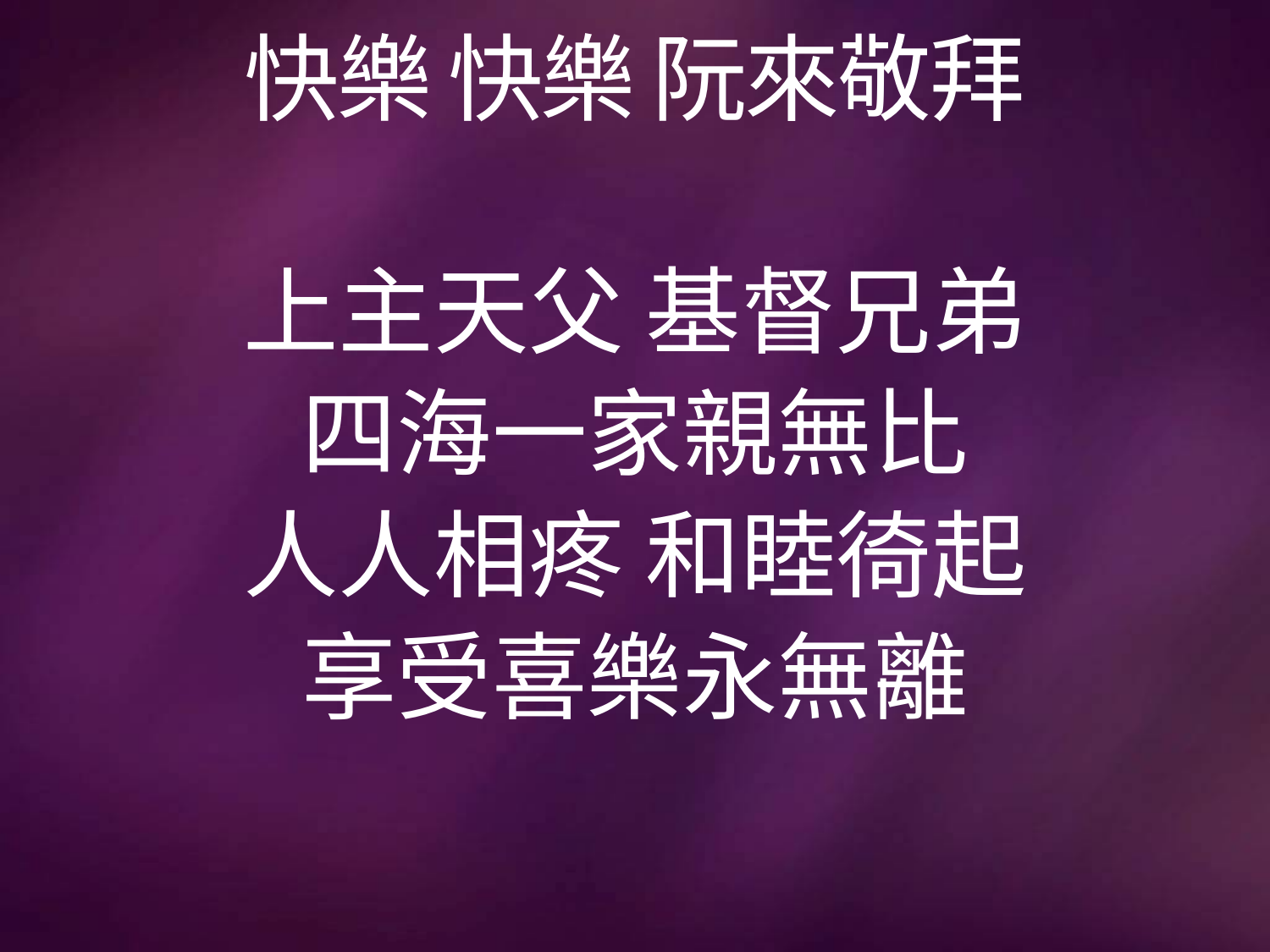

# 快樂 快樂 阮來敬拜
上主天父 基督兄弟
四海一家親無比
人人相疼 和睦徛起
享受喜樂永無離